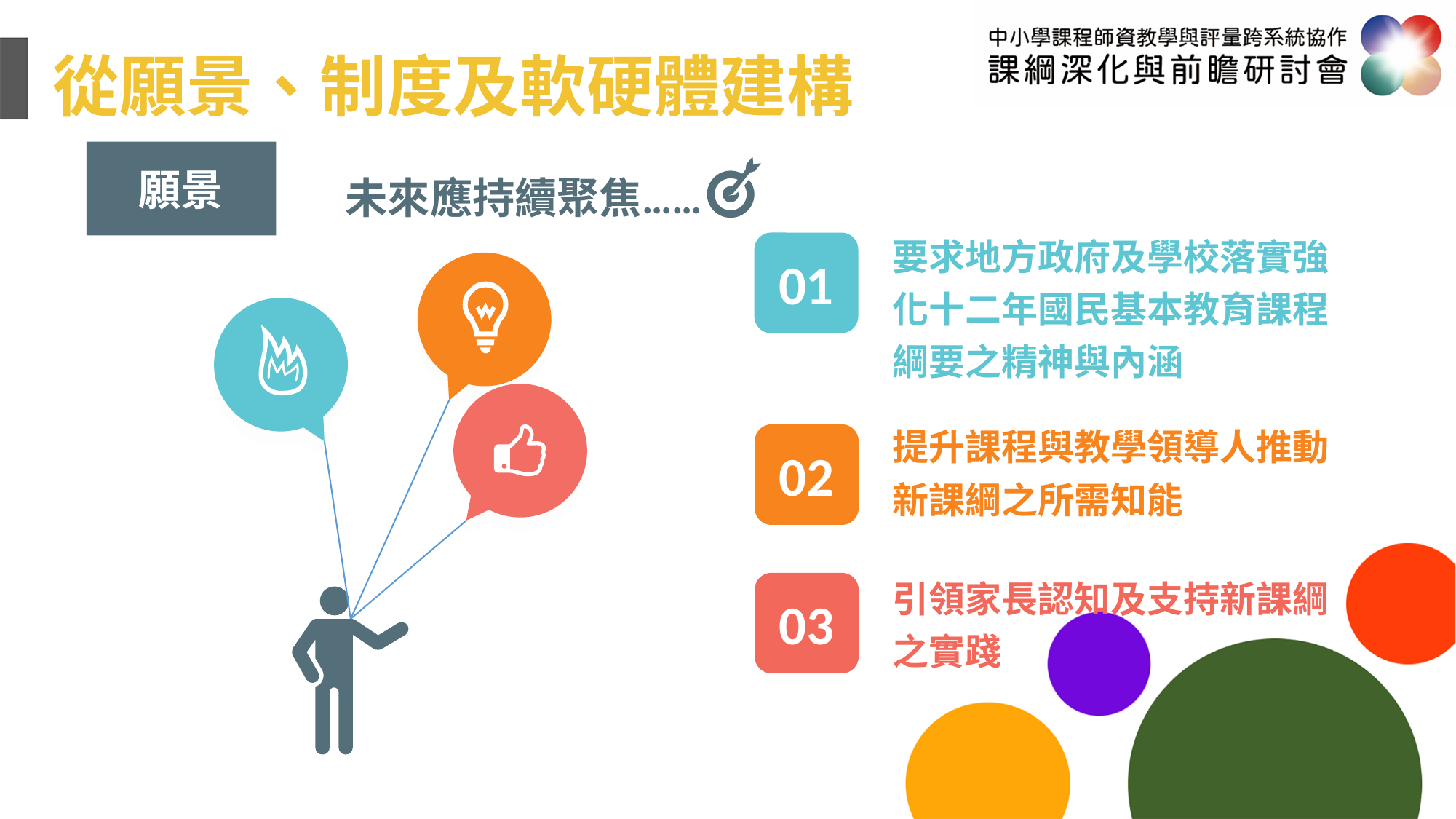

# 從願景、制度及軟硬體建構
願景
未來應持續聚焦……

要求地方政府及學校落實強化十二年國民基本教育課程綱要之精神與內涵
01

提升課程與教學領導人推動新課綱之所需知能
02

引領家長認知及支持新課綱之實踐
03